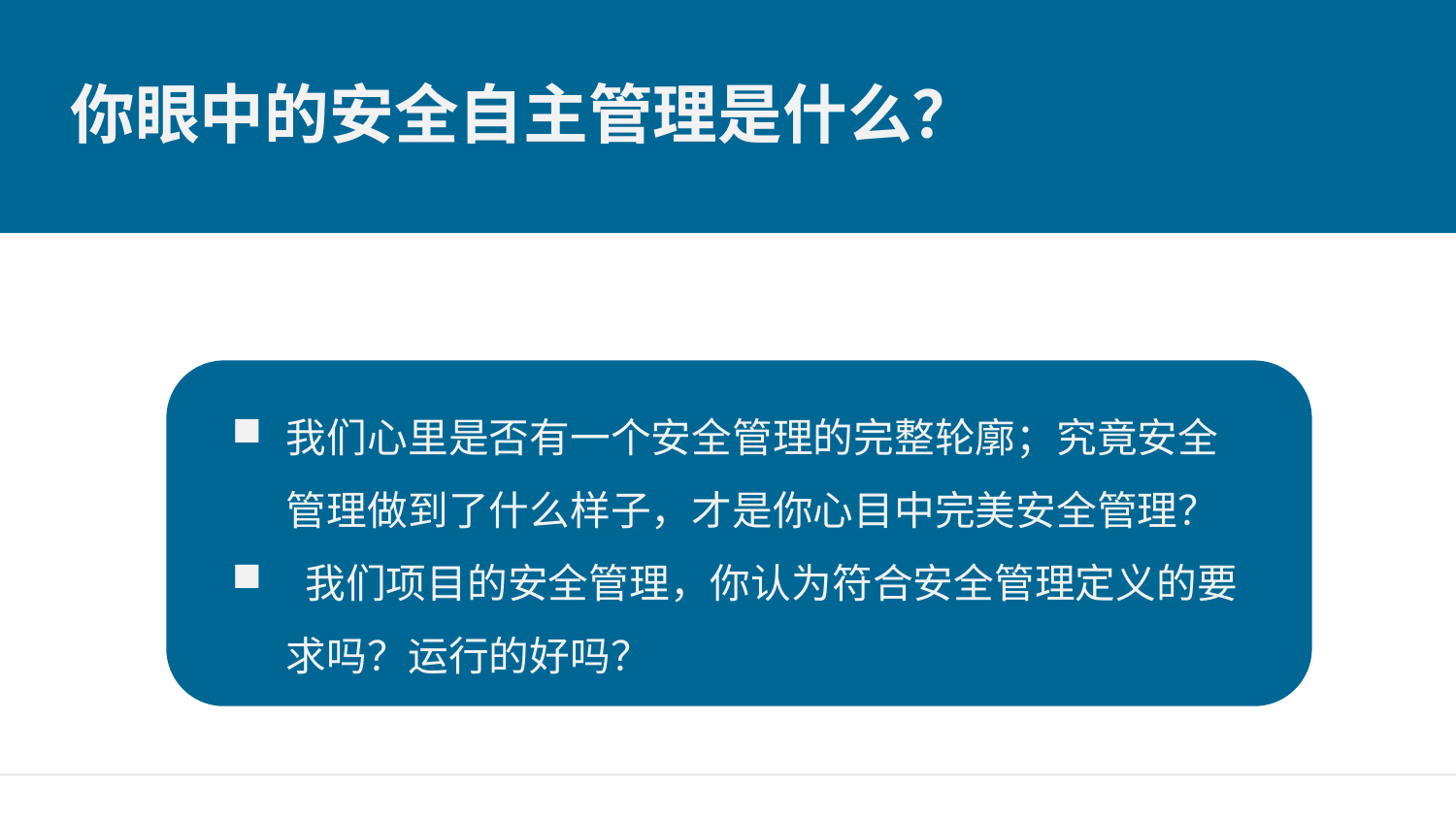

你眼中的安全自主管理是什么？

我们心里是否有一个安全管理的完整轮廓；究竟安全管理做到了什么样子，才是你心目中完美安全管理？
 我们项目的安全管理，你认为符合安全管理定义的要求吗？运行的好吗？